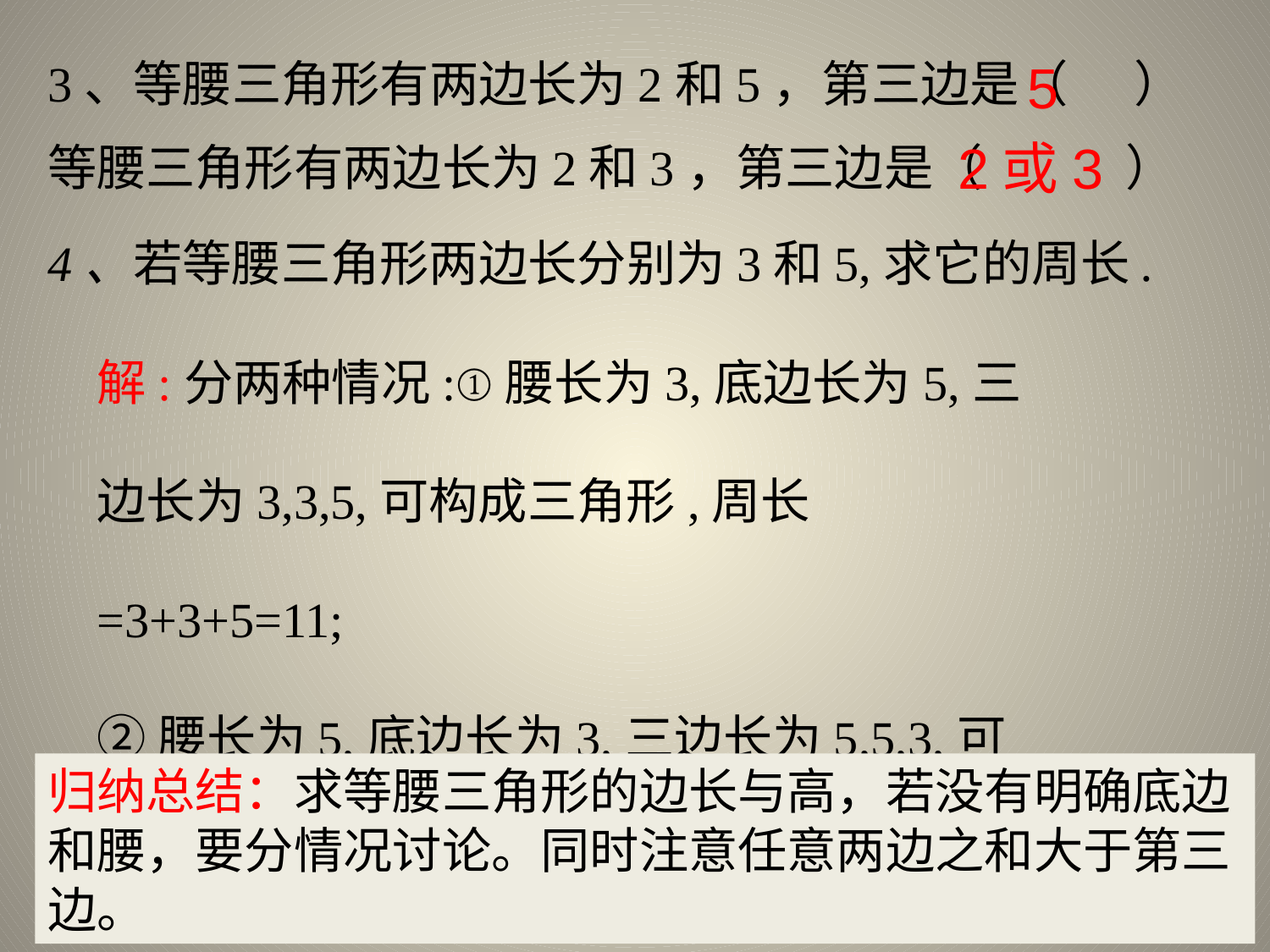

3、等腰三角形有两边长为2和5，第三边是（      ）
等腰三角形有两边长为2和3，第三边是（             ）

5
2或3
4、若等腰三角形两边长分别为3和5,求它的周长.
解:分两种情况:①腰长为3,底边长为5,三边长为3,3,5,可构成三角形,周长=3+3+5=11;
②腰长为5,底边长为3,三边长为5,5,3,可构成三角形,周长=5+5+3=13.
归纳总结：求等腰三角形的边长与高，若没有明确底边和腰，要分情况讨论。同时注意任意两边之和大于第三边。